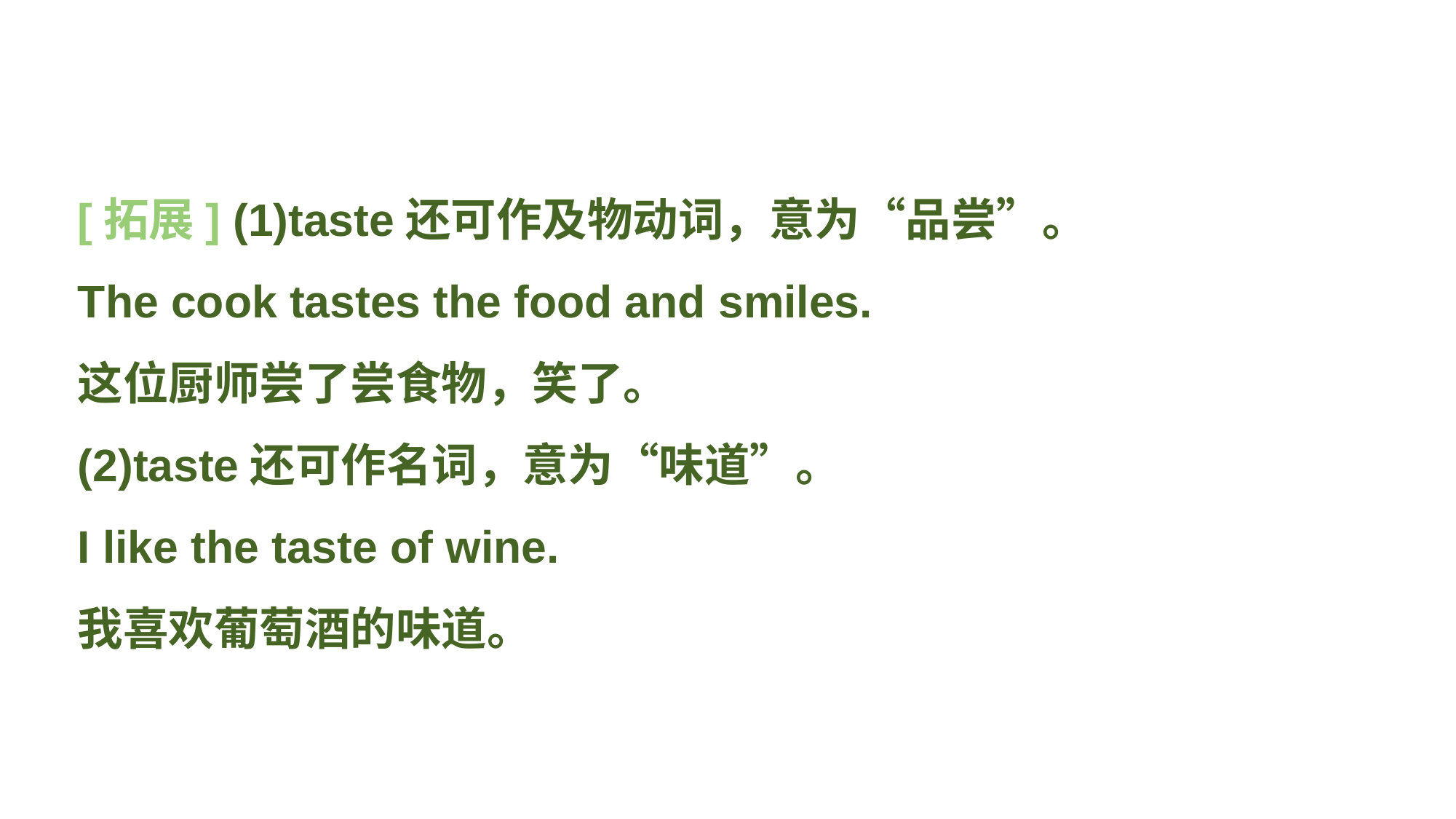

[拓展] (1)taste还可作及物动词，意为“品尝”。
The cook tastes the food and smiles.
这位厨师尝了尝食物，笑了。
(2)taste还可作名词，意为“味道”。
I like the taste of wine.
我喜欢葡萄酒的味道。